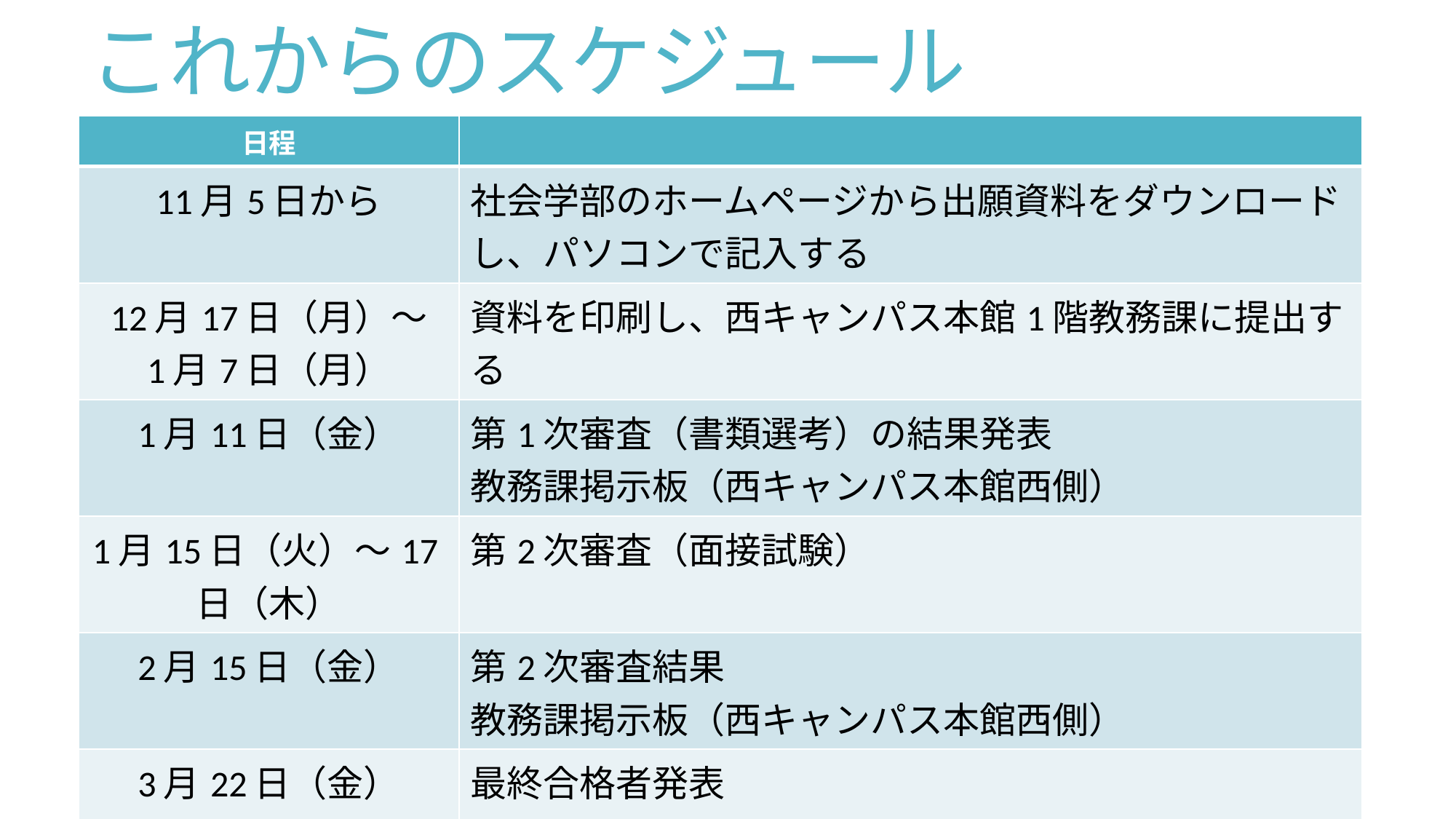

# これからのスケジュール
| 日程 |  |
| --- | --- |
| 11月5日から | 社会学部のホームページから出願資料をダウンロードし、パソコンで記入する |
| 12月17日（月）～ 1月7日（月） | 資料を印刷し、西キャンパス本館1階教務課に提出する |
| 1月11日（金） | 第1次審査（書類選考）の結果発表 教務課掲示板（西キャンパス本館西側） |
| 1月15日（火）～17日（木） | 第2次審査（面接試験） |
| 2月15日（金） | 第2次審査結果 教務課掲示板（西キャンパス本館西側） |
| 3月22日（金） | 最終合格者発表 |